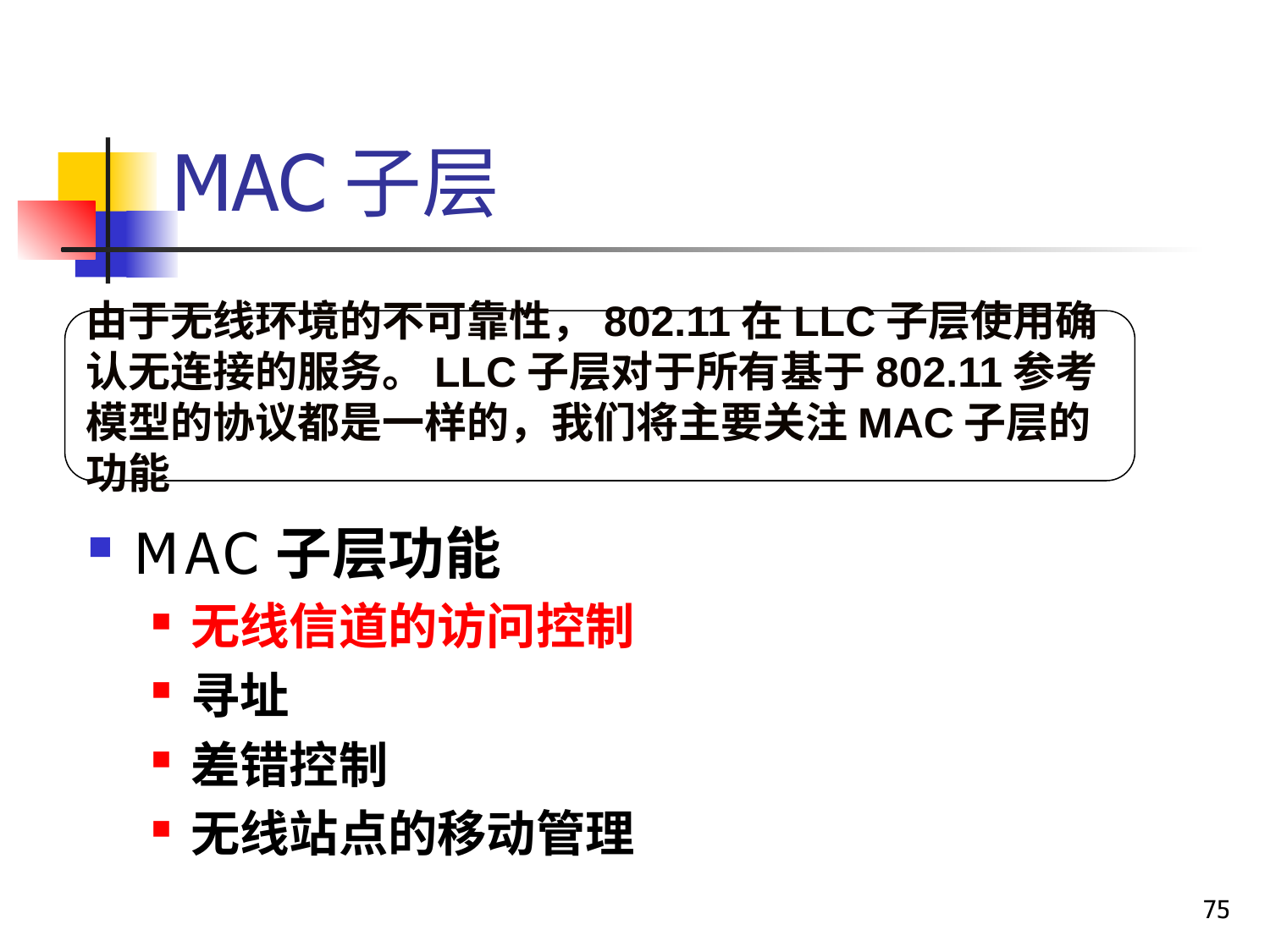

# MAC子层
由于无线环境的不可靠性，802.11在LLC子层使用确认无连接的服务。LLC子层对于所有基于802.11参考模型的协议都是一样的，我们将主要关注MAC子层的功能
MAC子层功能
无线信道的访问控制
寻址
差错控制
无线站点的移动管理
75